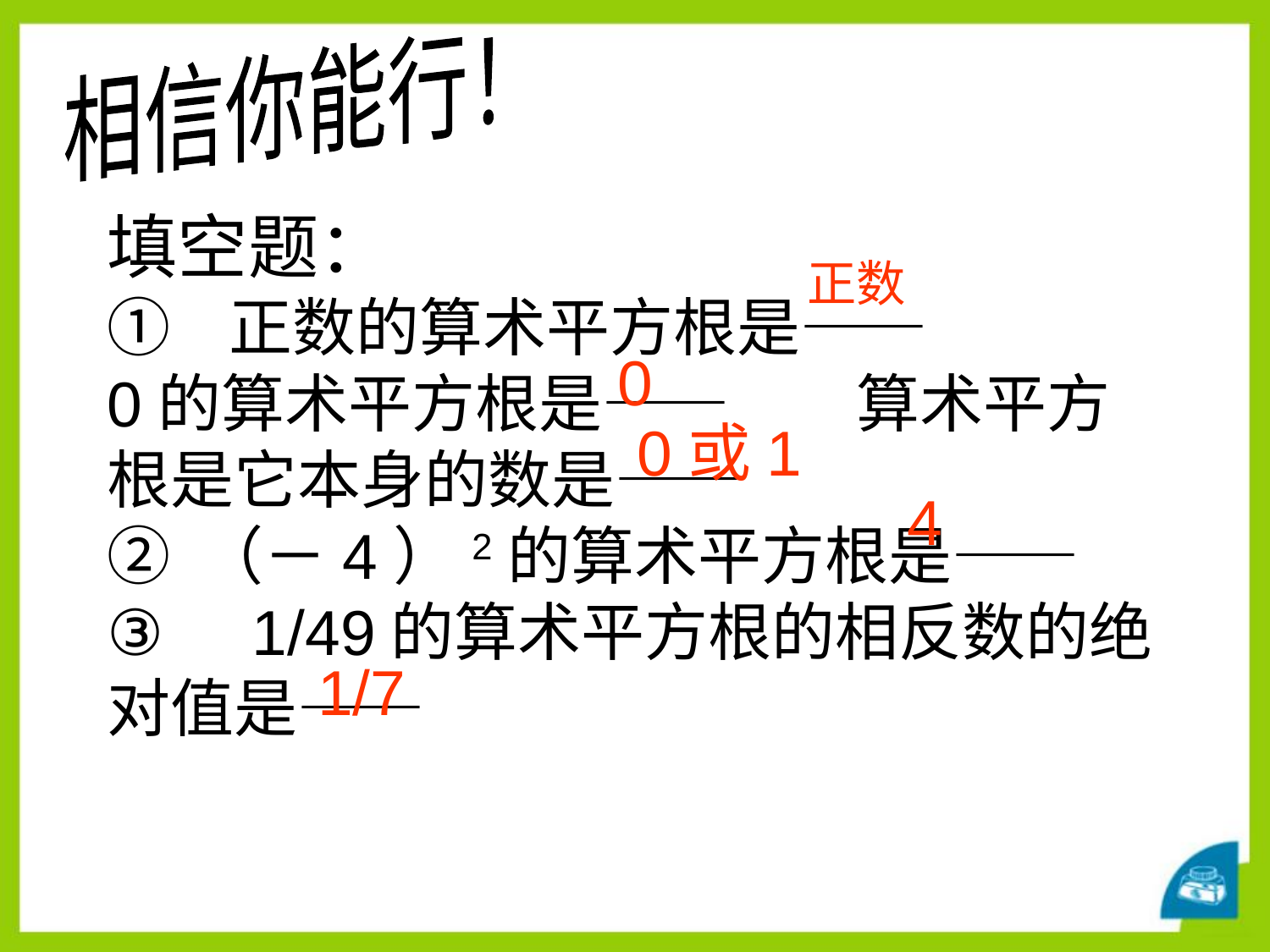

相信你能行！
填空题：
①   正数的算术平方根是——                  0的算术平方根是——         算术平方根是它本身的数是——
② （－4）2的算术平方根是——
③     1/49的算术平方根的相反数的绝对值是——
正数
0

0或1
4
1/7